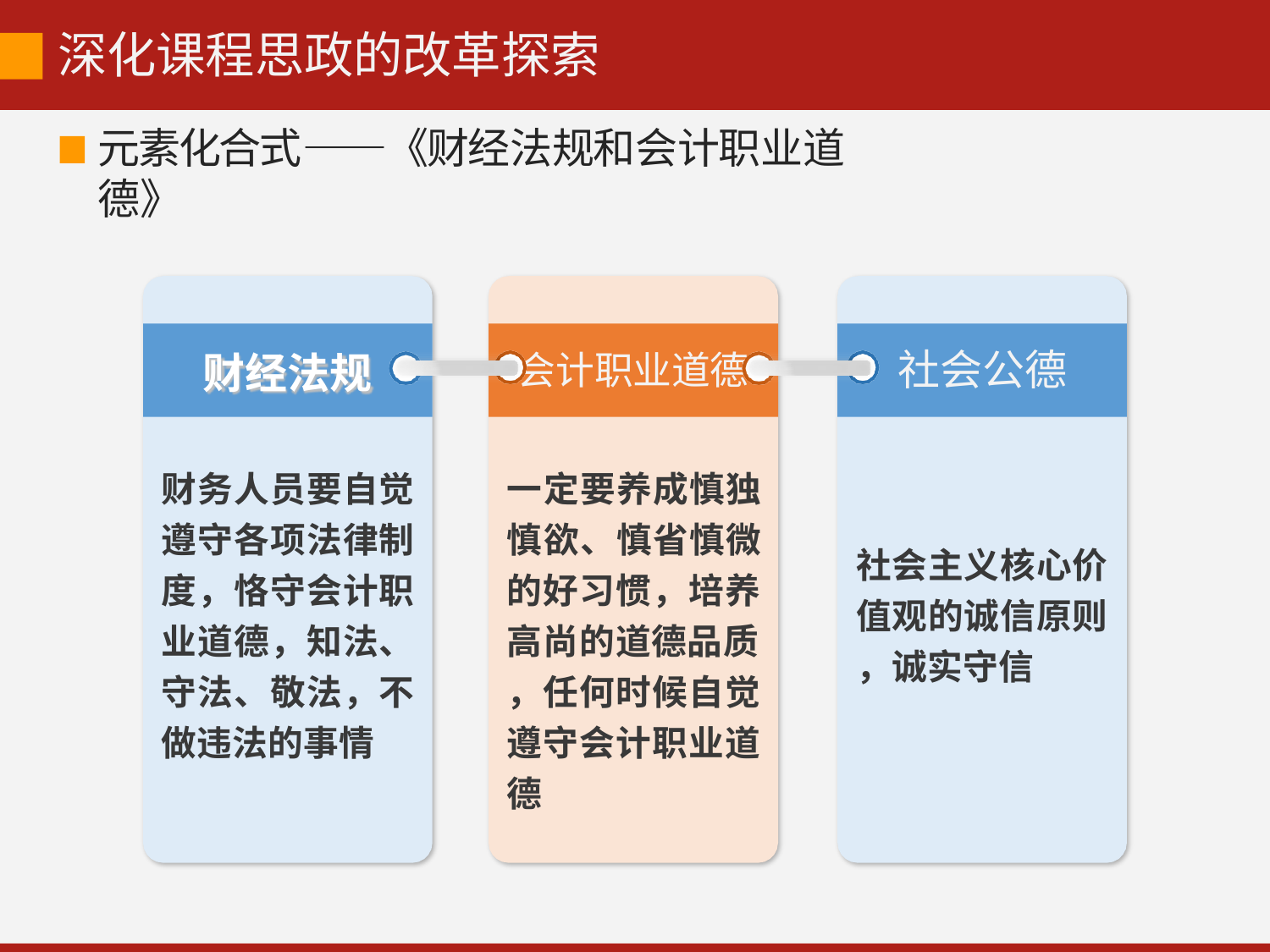

# 深化课程思政的改革探索
元素化合式——《财经法规和会计职业道德》

社会公德
会计职业道德
财经法规

财务人员要自觉 遵守各项法律制 度，恪守会计职 业道德，知法、 守法、敬法，不 做违法的事情
一定要养成慎独 慎欲、慎省慎微 的好习惯，培养 高尚的道德品质
，任何时候自觉 遵守会计职业道 德

社会主义核心价 值观的诚信原则
，诚实守信